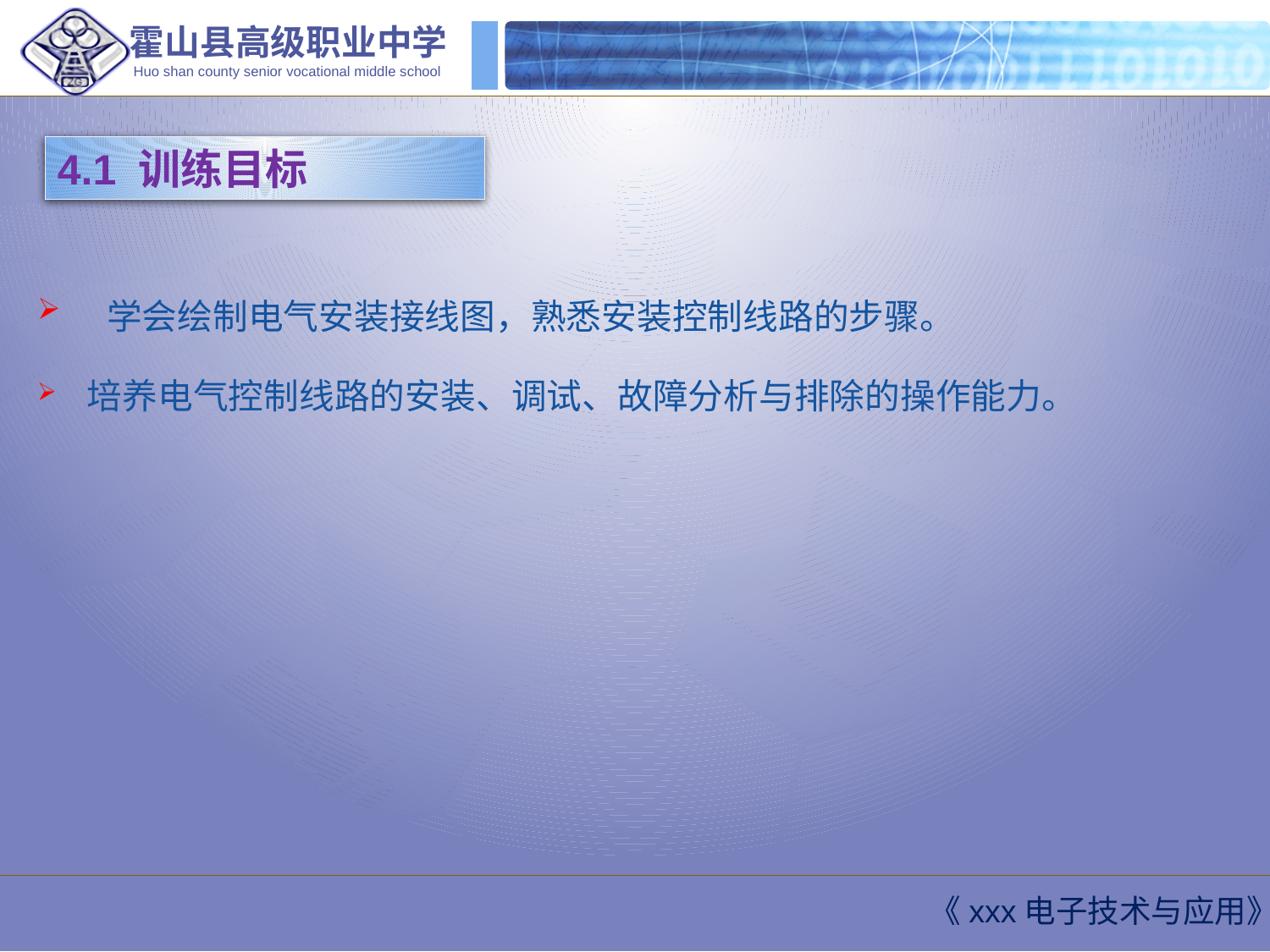

4.1 训练目标
 学会绘制电气安装接线图，熟悉安装控制线路的步骤。
培养电气控制线路的安装、调试、故障分析与排除的操作能力。